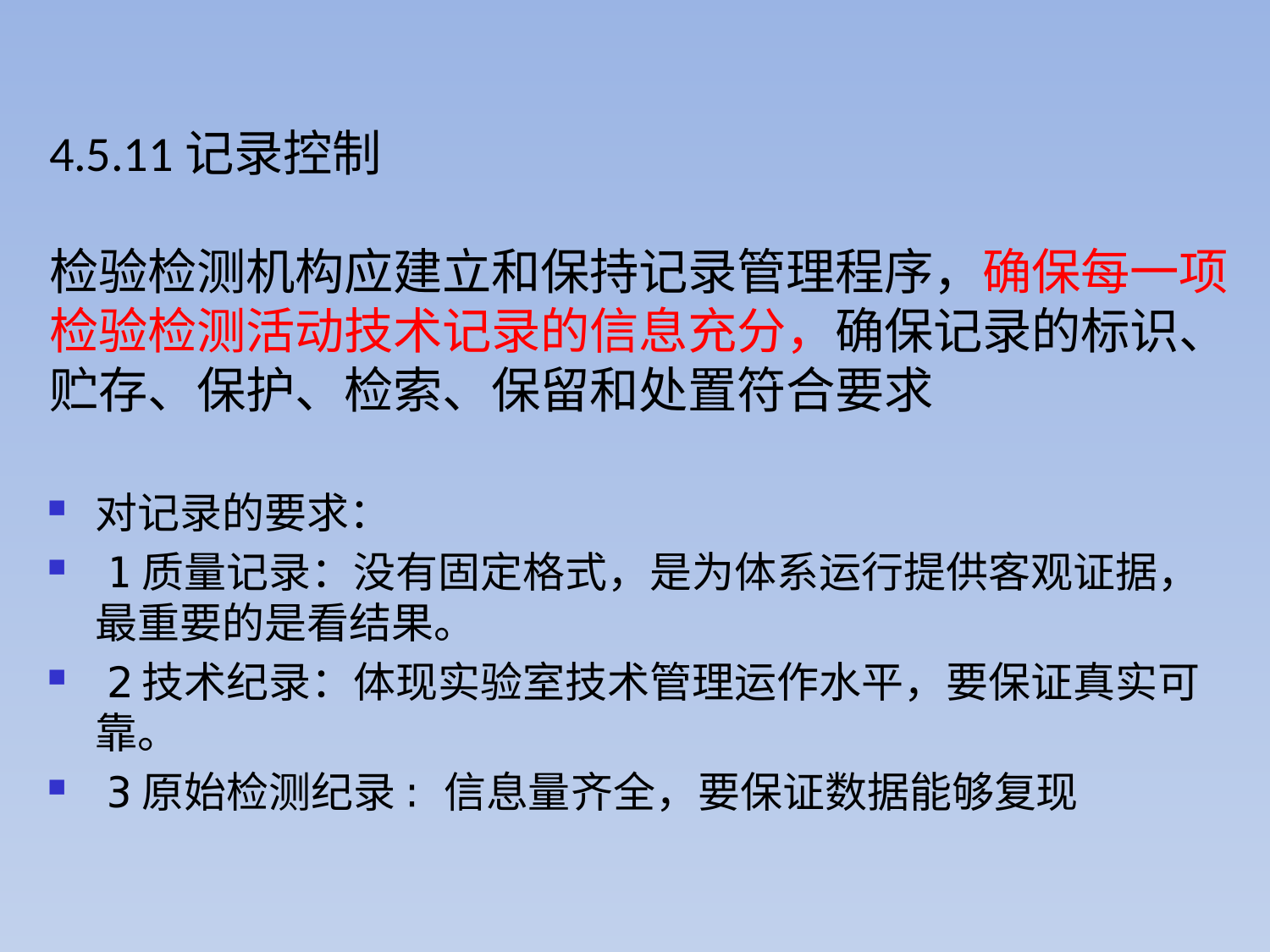

4.5.11记录控制

检验检测机构应建立和保持记录管理程序，确保每一项检验检测活动技术记录的信息充分，确保记录的标识、贮存、保护、检索、保留和处置符合要求

对记录的要求：
 1质量记录：没有固定格式，是为体系运行提供客观证据，最重要的是看结果。
 2技术纪录：体现实验室技术管理运作水平，要保证真实可靠。
 3原始检测纪录: 信息量齐全，要保证数据能够复现